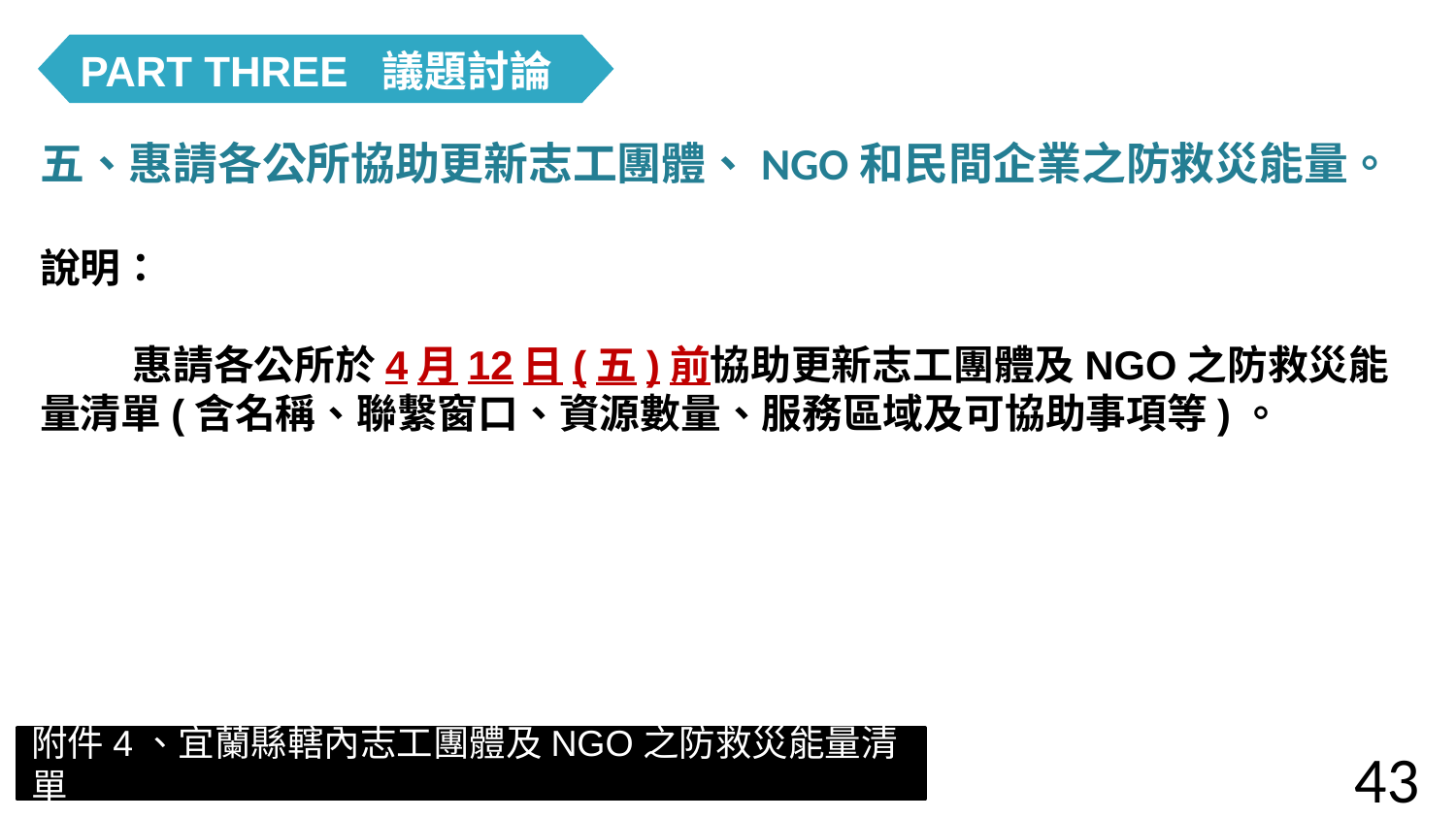

PART THREE  議題討論
五、惠請各公所協助更新志工團體、NGO和民間企業之防救災能量。
說明：

         惠請各公所於4月12日(五)前協助更新志工團體及NGO之防救災能量清單(含名稱、聯繫窗口、資源數量、服務區域及可協助事項等)。

附件4、宜蘭縣轄內志工團體及NGO之防救災能量清單
43